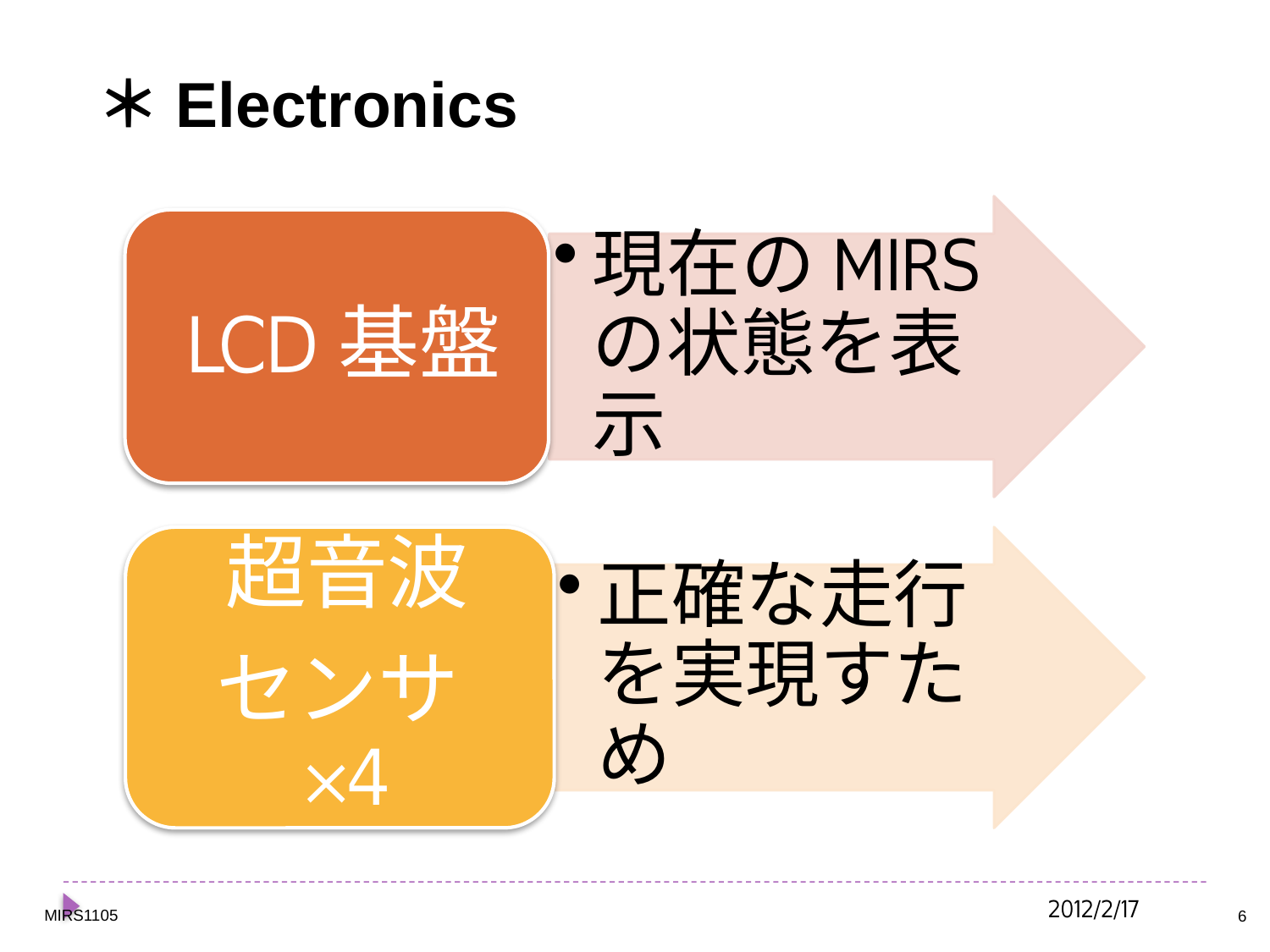

＊Electronics
現在のMIRSの状態を表示
LCD基盤
正確な走行を実現すため
超音波
センサ×4
2012/2/17
MIRS1105
6